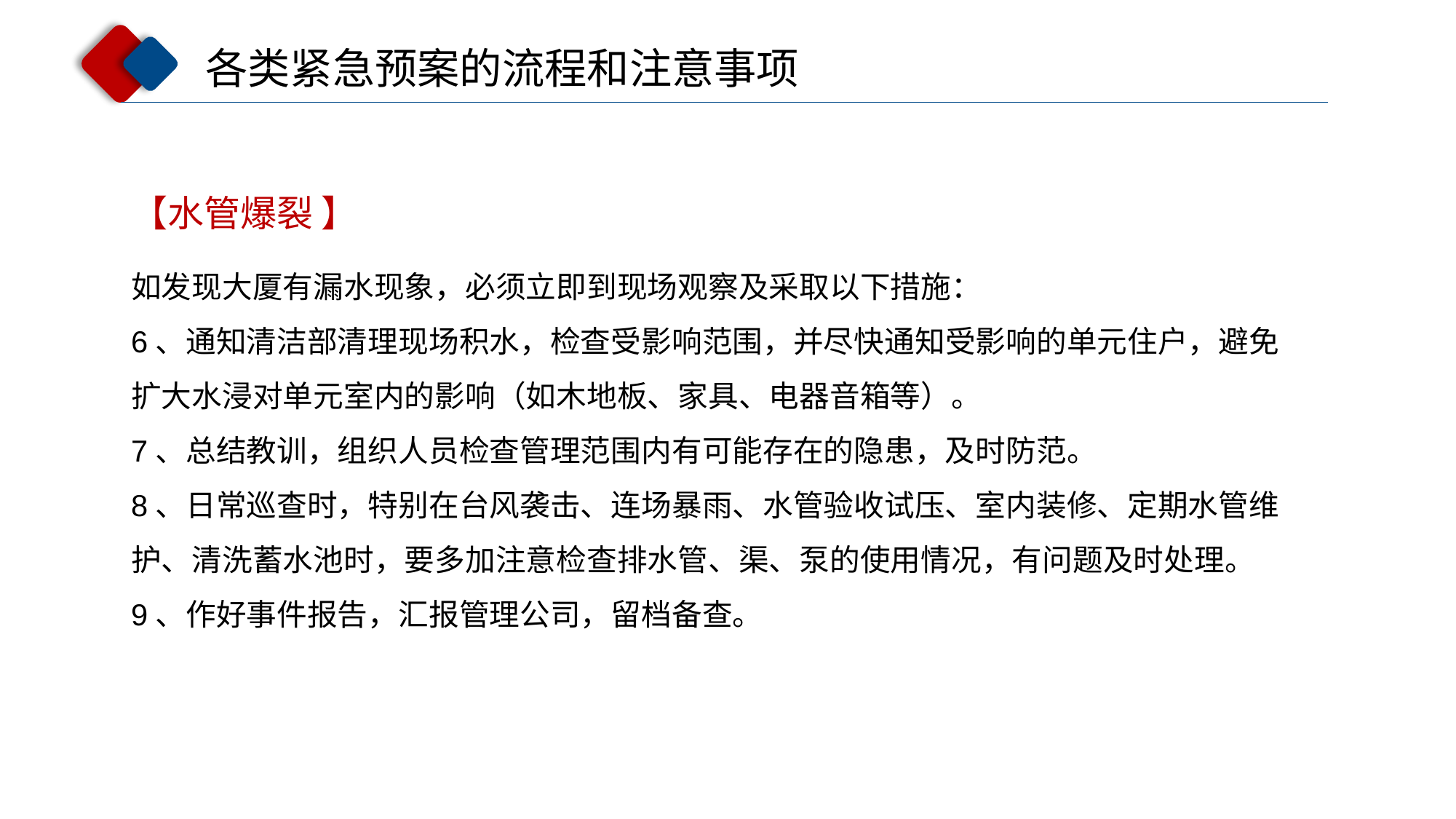

各类紧急预案的流程和注意事项
【水管爆裂 】
如发现大厦有漏水现象，必须立即到现场观察及采取以下措施：
6、通知清洁部清理现场积水，检查受影响范围，并尽快通知受影响的单元住户，避免扩大水浸对单元室内的影响（如木地板、家具、电器音箱等）。
7、总结教训，组织人员检查管理范围内有可能存在的隐患，及时防范。
8、日常巡查时，特别在台风袭击、连场暴雨、水管验收试压、室内装修、定期水管维护、清洗蓄水池时，要多加注意检查排水管、渠、泵的使用情况，有问题及时处理。
9、作好事件报告，汇报管理公司，留档备查。